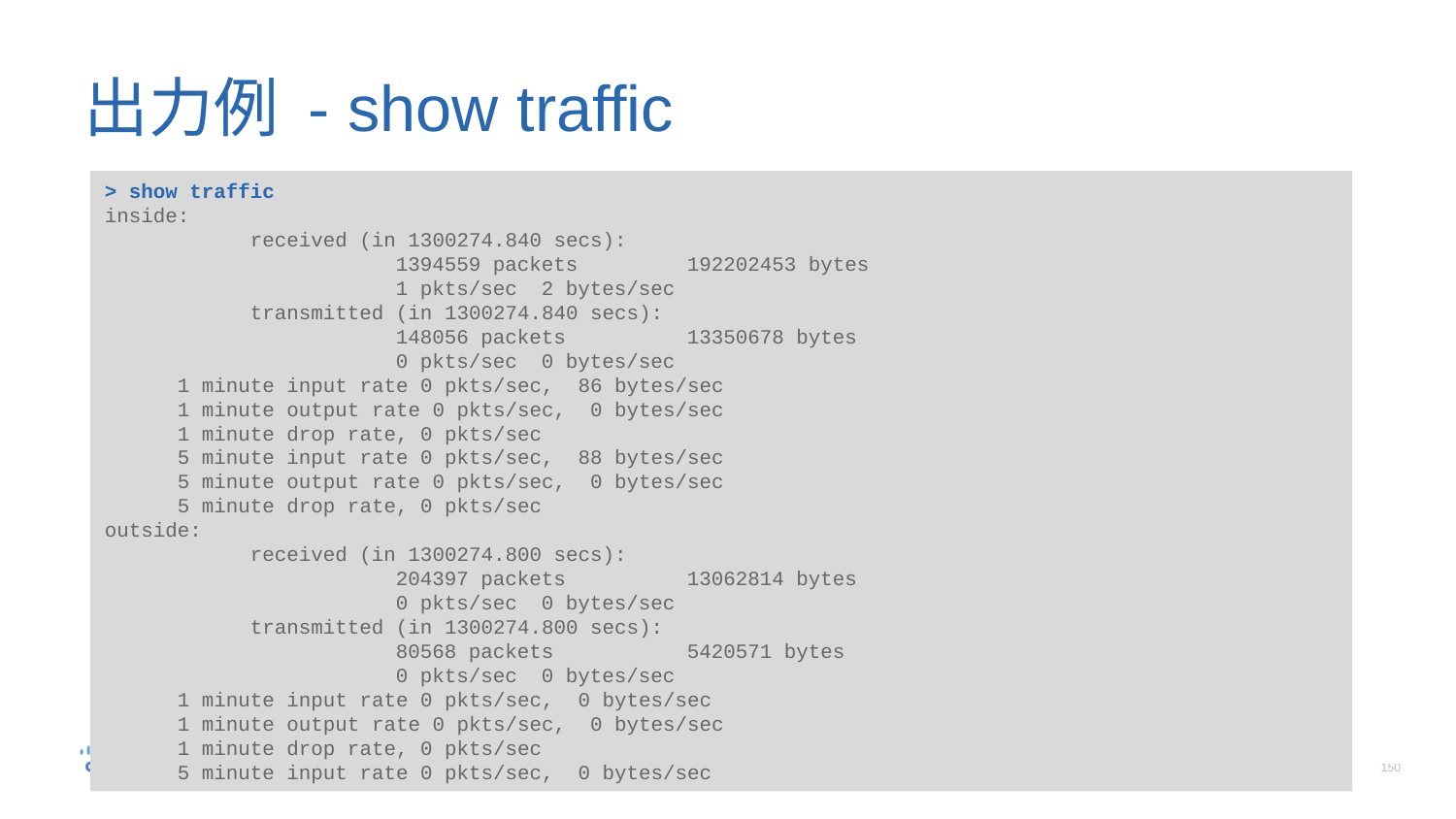

# 出力例 - show traffic
> show traffic
inside:
	received (in 1300274.840 secs):
		1394559 packets	192202453 bytes
		1 pkts/sec	2 bytes/sec
	transmitted (in 1300274.840 secs):
		148056 packets	13350678 bytes
		0 pkts/sec	0 bytes/sec
      1 minute input rate 0 pkts/sec,  86 bytes/sec
      1 minute output rate 0 pkts/sec,  0 bytes/sec
      1 minute drop rate, 0 pkts/sec
      5 minute input rate 0 pkts/sec,  88 bytes/sec
      5 minute output rate 0 pkts/sec,  0 bytes/sec
      5 minute drop rate, 0 pkts/sec
outside:
	received (in 1300274.800 secs):
		204397 packets	13062814 bytes
		0 pkts/sec	0 bytes/sec
	transmitted (in 1300274.800 secs):
		80568 packets	5420571 bytes
		0 pkts/sec	0 bytes/sec
      1 minute input rate 0 pkts/sec,  0 bytes/sec
      1 minute output rate 0 pkts/sec,  0 bytes/sec
      1 minute drop rate, 0 pkts/sec
      5 minute input rate 0 pkts/sec,  0 bytes/sec